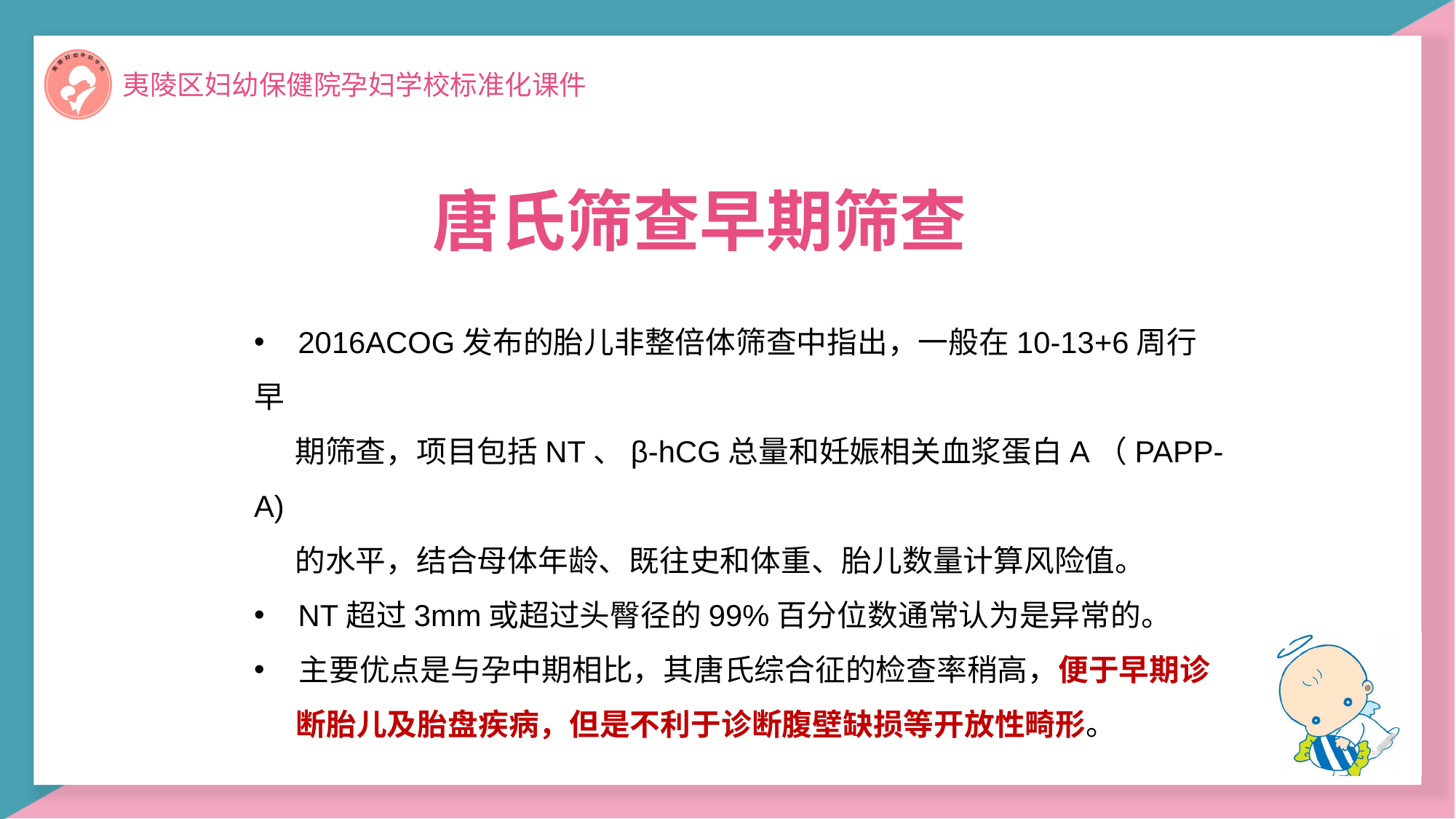

唐氏筛查早期筛查
# 2016ACOG发布的胎儿非整倍体筛查中指出，一般在10-13+6周行早
     期筛查，项目包括NT、β-hCG总量和妊娠相关血浆蛋白A（PAPP-A)
     的水平，结合母体年龄、既往史和体重、胎儿数量计算风险值。
    NT超过3mm或超过头臀径的99%百分位数通常认为是异常的。
    主要优点是与孕中期相比，其唐氏综合征的检查率稍高，便于早期诊
     断胎儿及胎盘疾病，但是不利于诊断腹壁缺损等开放性畸形。